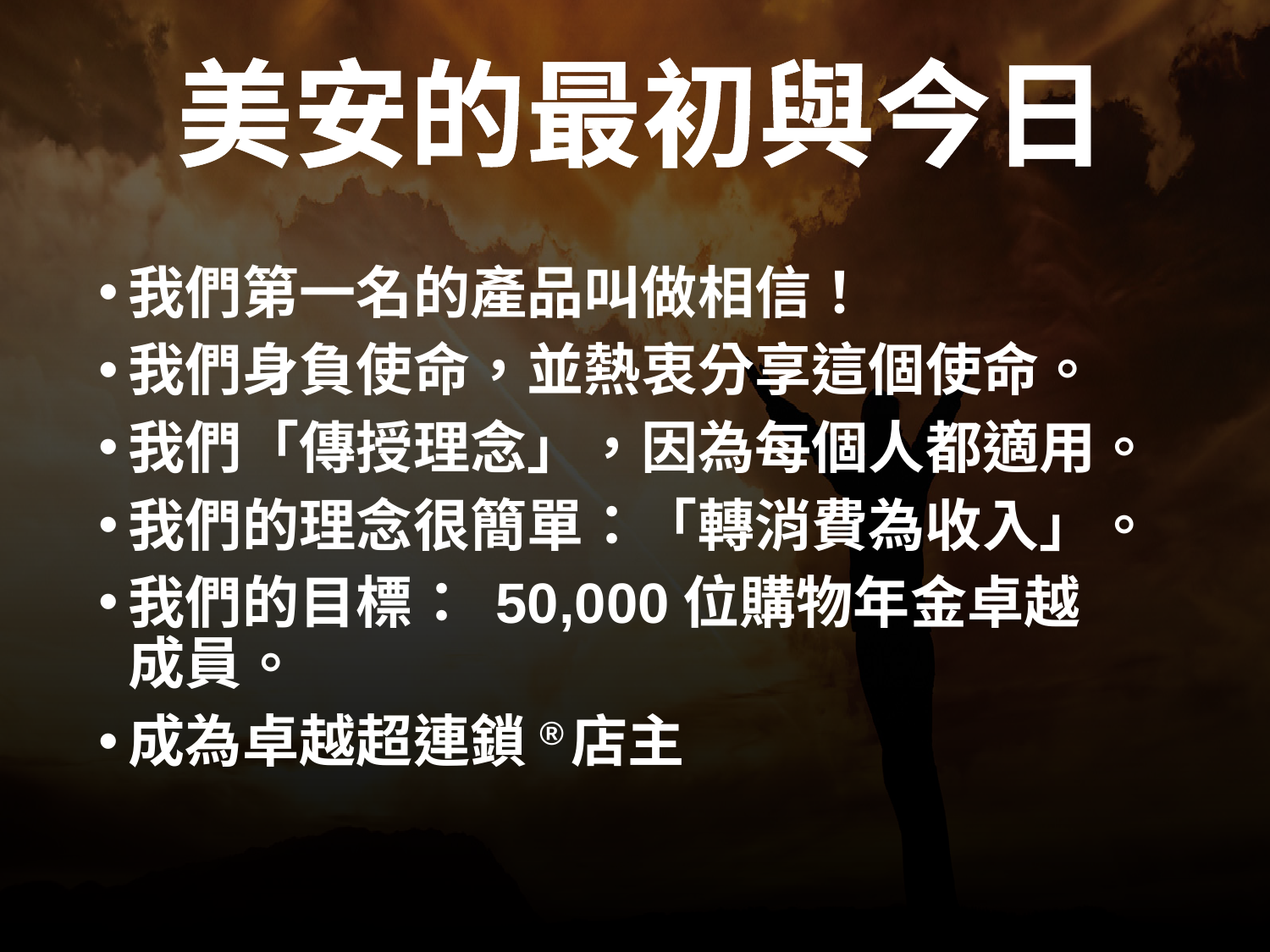

美安的最初與今日
我們第一名的產品叫做相信！
我們身負使命，並熱衷分享這個使命。
我們「傳授理念」，因為每個人都適用。
我們的理念很簡單：「轉消費為收入」。
我們的目標： 50,000位購物年金卓越成員。
成為卓越超連鎖®店主